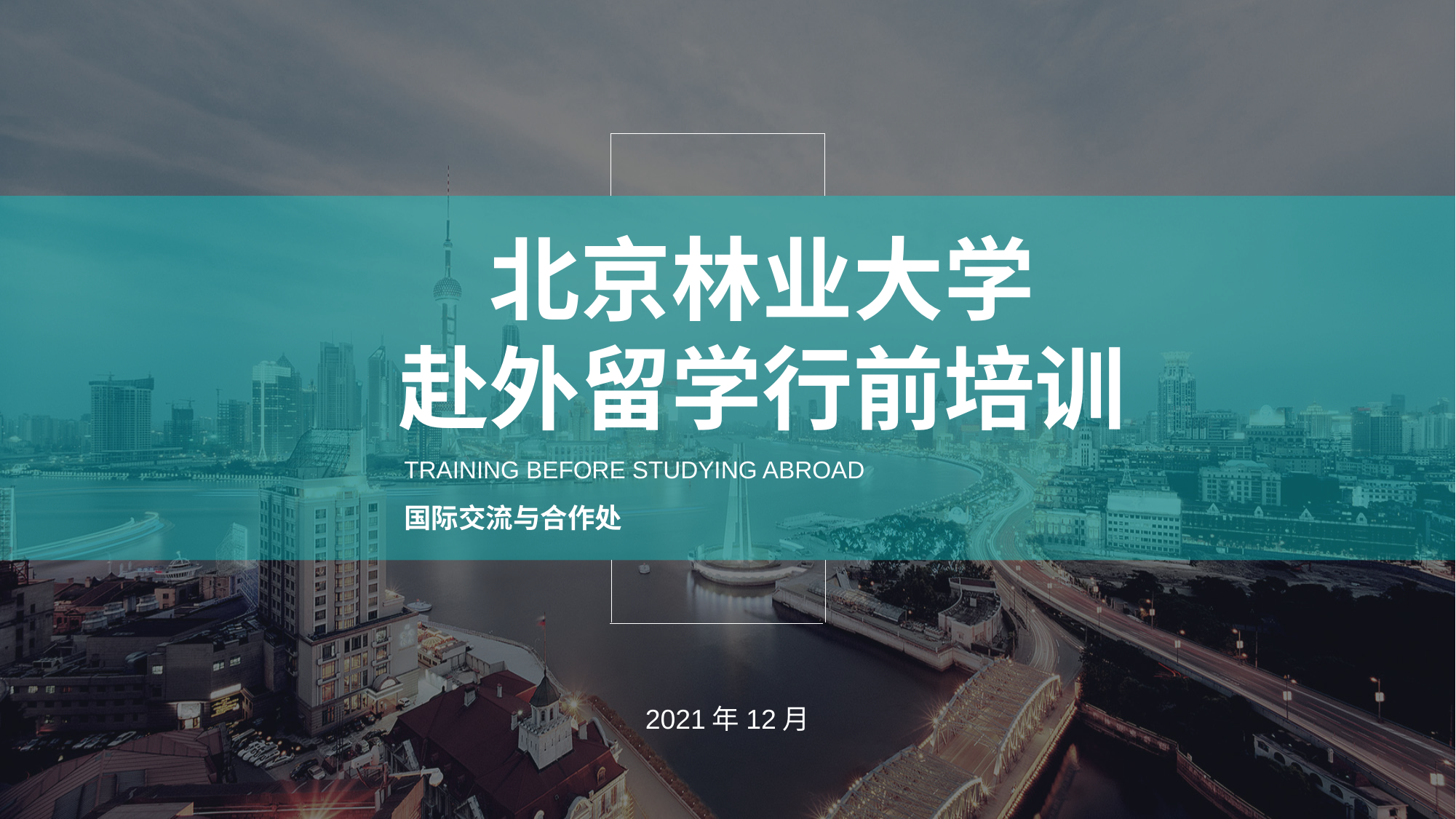

北京林业大学
赴外留学行前培训
TRAINING BEFORE STUDYING ABROAD
国际交流与合作处
2021年12月